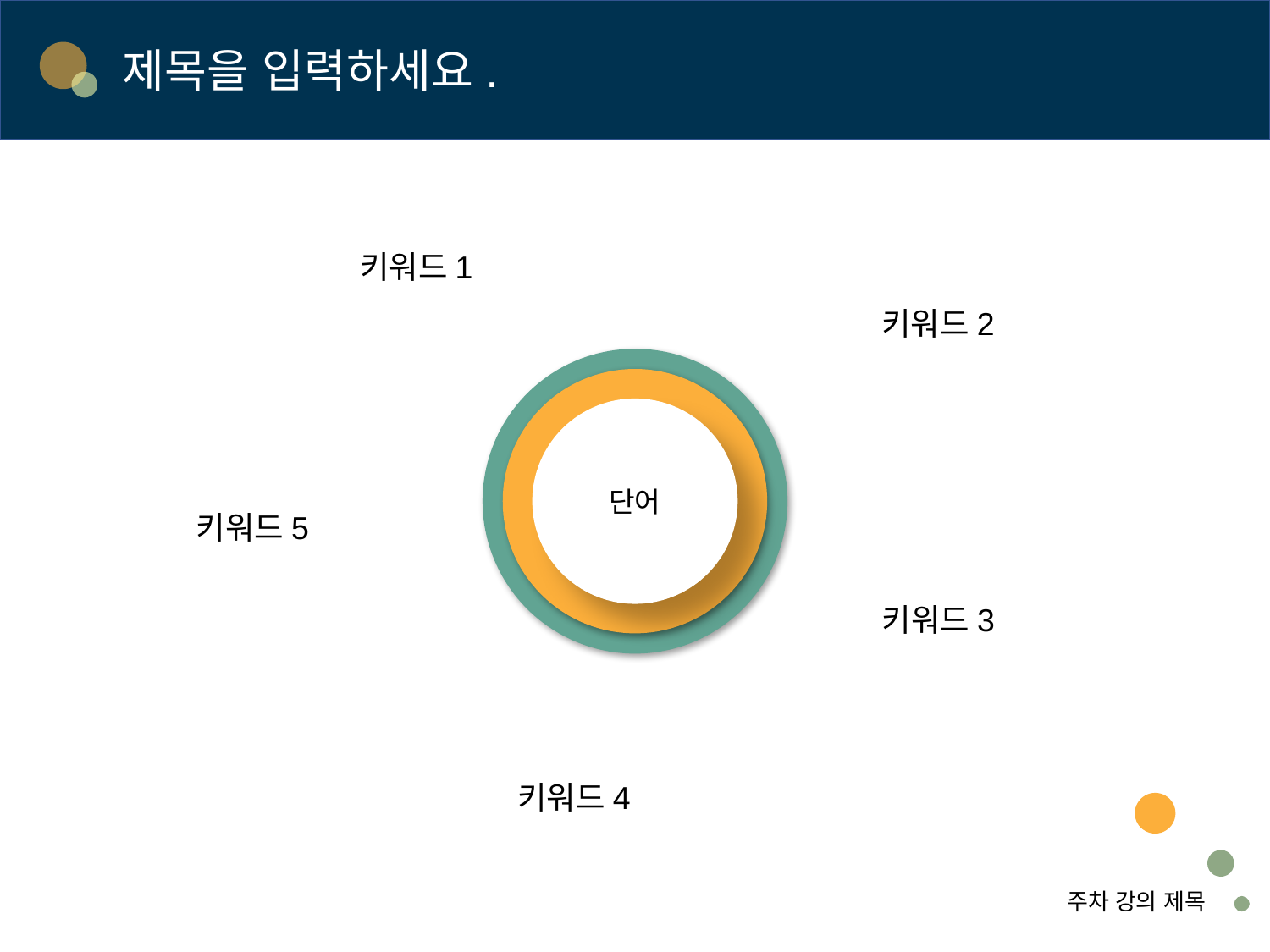

# 제목을 입력하세요.

키워드1
키워드2

단어
키워드5
키워드3
키워드4

주차 강의 제목